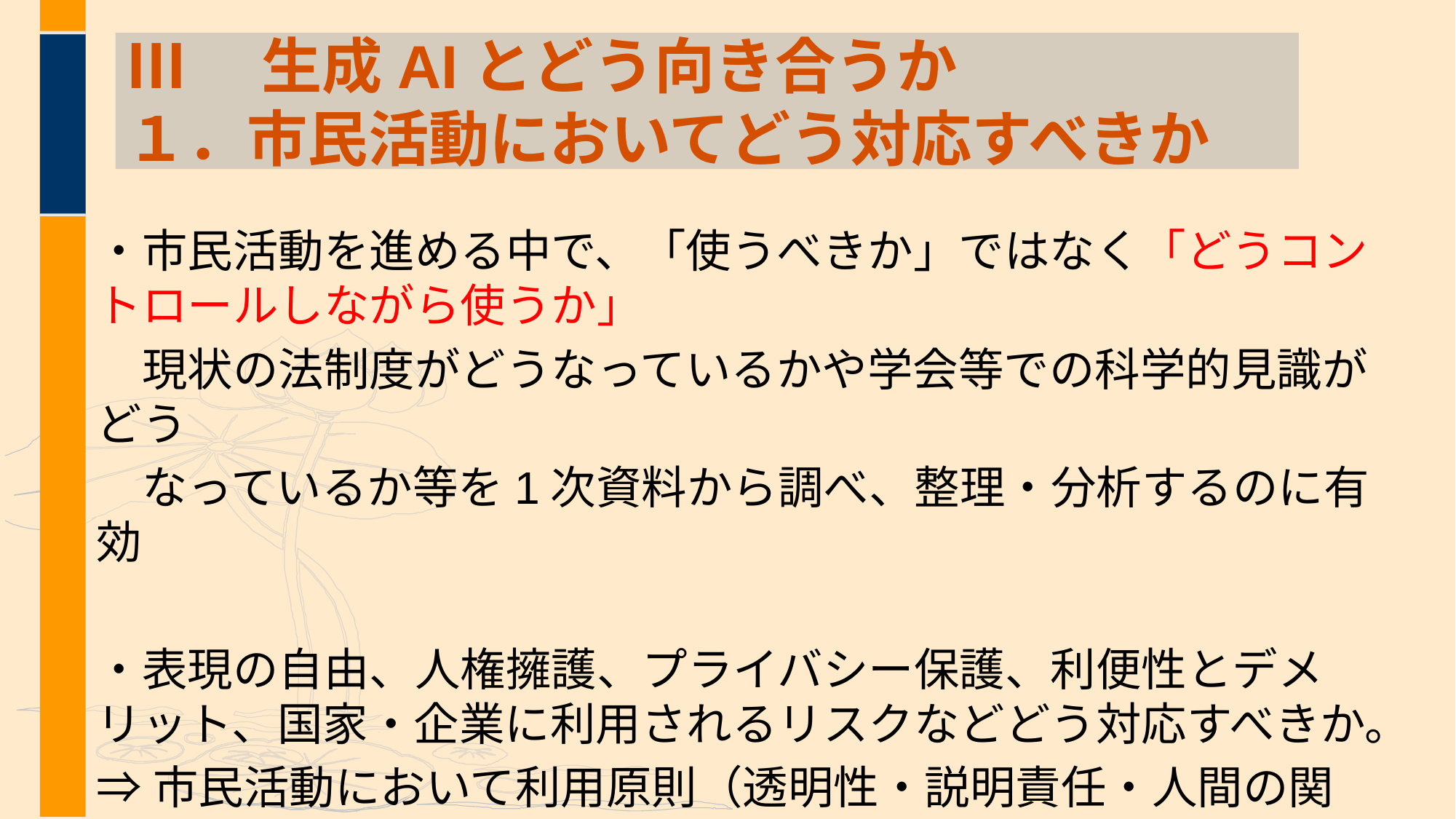

# Ⅲ　生成AIとどう向き合うか １．市民活動においてどう対応すべきか
・市民活動を進める中で、「使うべきか」ではなく「どうコントロールしながら使うか」
　現状の法制度がどうなっているかや学会等での科学的見識がどう
　なっているか等を1次資料から調べ、整理・分析するのに有効

・表現の自由、人権擁護、プライバシー保護、利便性とデメリット、国家・企業に利用されるリスクなどどう対応すべきか。
⇒市民活動において利用原則（透明性・説明責任・人間の関与）を
　打ち立てて共有し、常に自己検証と自己統制が必要である。